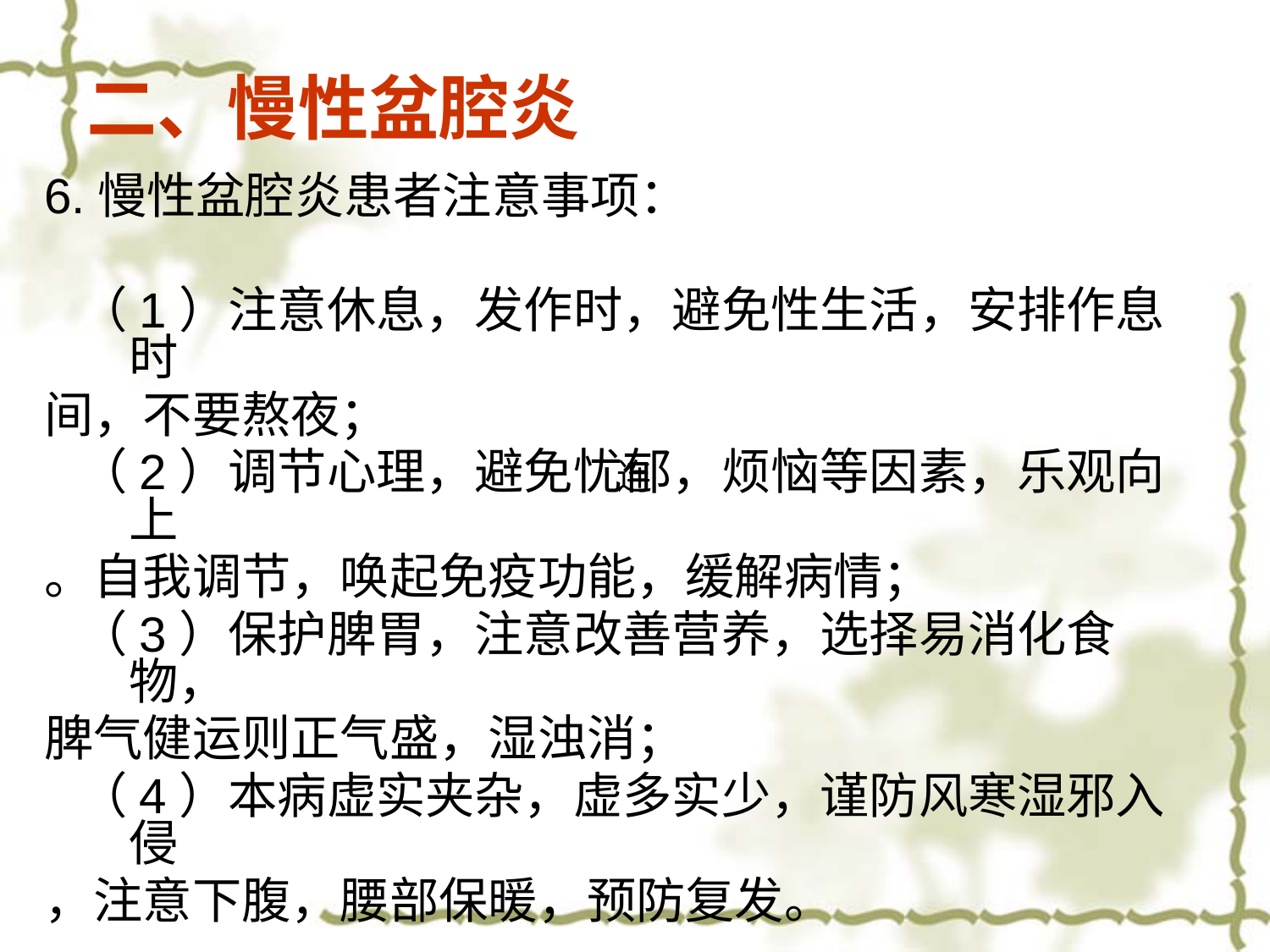

二、慢性盆腔炎
6.慢性盆腔炎患者注意事项：

  （1）注意休息，发作时，避免性生活，安排作息时
间，不要熬夜；
  （2）调节心理，避免忧郁，烦恼等因素，乐观向上
。自我调节，唤起免疫功能，缓解病情；
  （3）保护脾胃，注意改善营养，选择易消化食物，
脾气健运则正气盛，湿浊消；
  （4）本病虚实夹杂，虚多实少，谨防风寒湿邪入侵
，注意下腹，腰部保暖，预防复发。
连